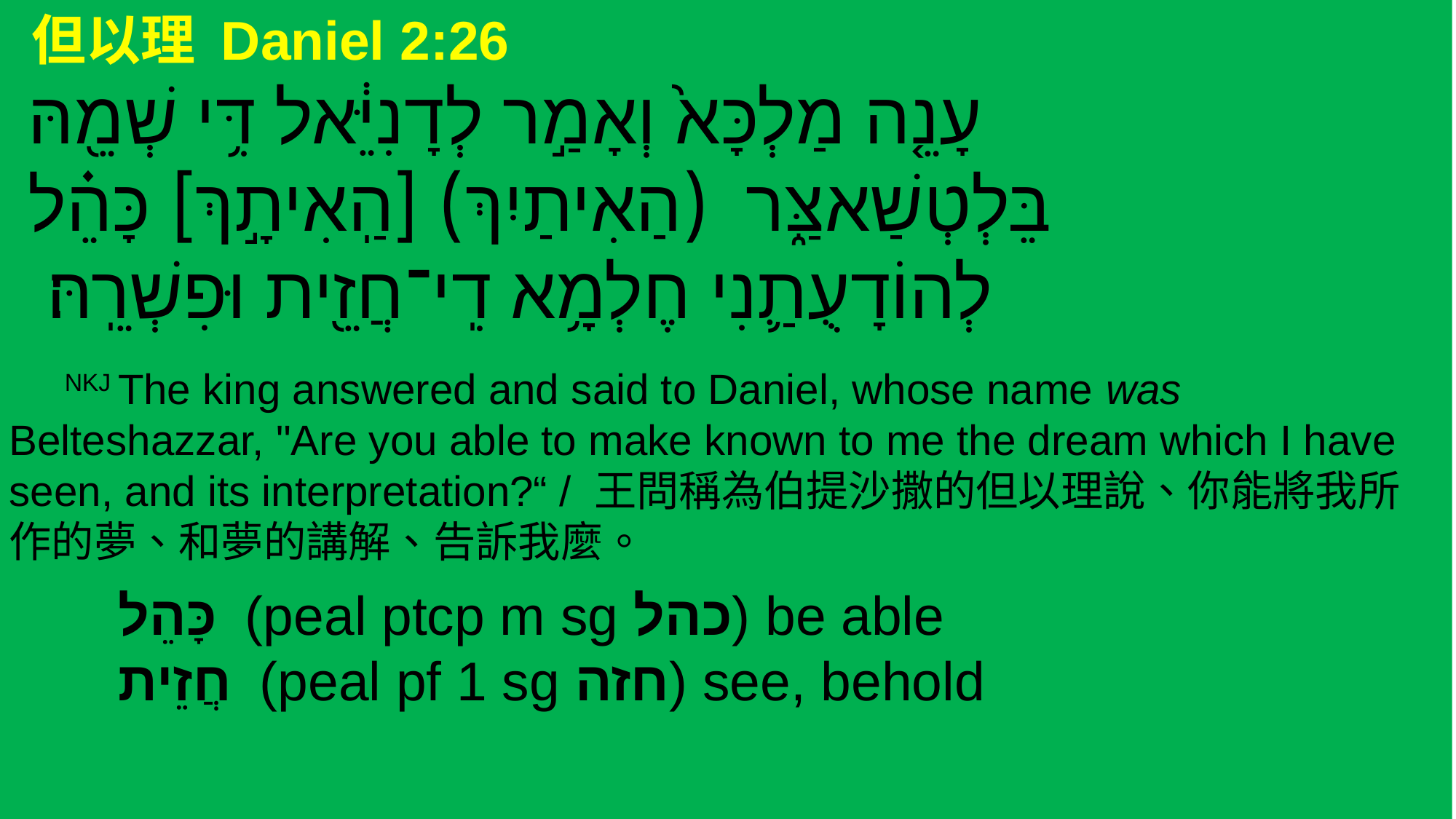

但以理 Daniel 2:26
            ‎‎עָנֵ֤ה מַלְכָּא֙ וְאָמַ֣ר לְדָנִיֵּ֔אל דִּ֥י שְׁמֵ֖הּ
 בֵּלְטְשַׁאצַּ֑ר  (הַאִיתַיִךְ) [הַֽאִיתָ֣ךְ] כָּהֵ֗ל
 לְהוֹדָעֻתַ֛נִי חֶלְמָ֥א דִֽי־חֲזֵ֖ית וּפִשְׁרֵֽהּ׃

        NKJ The king answered and said to Daniel, whose name was Belteshazzar, "Are you able to make known to me the dream which I have seen, and its interpretation?“ / 王問稱為伯提沙撒的但以理說、你能將我所作的夢、和夢的講解、告訴我麼。

	כָּהֵל  (peal ptcp m sg כהל) be able
	חֲזֵית  (peal pf 1 sg חזה) see, behold